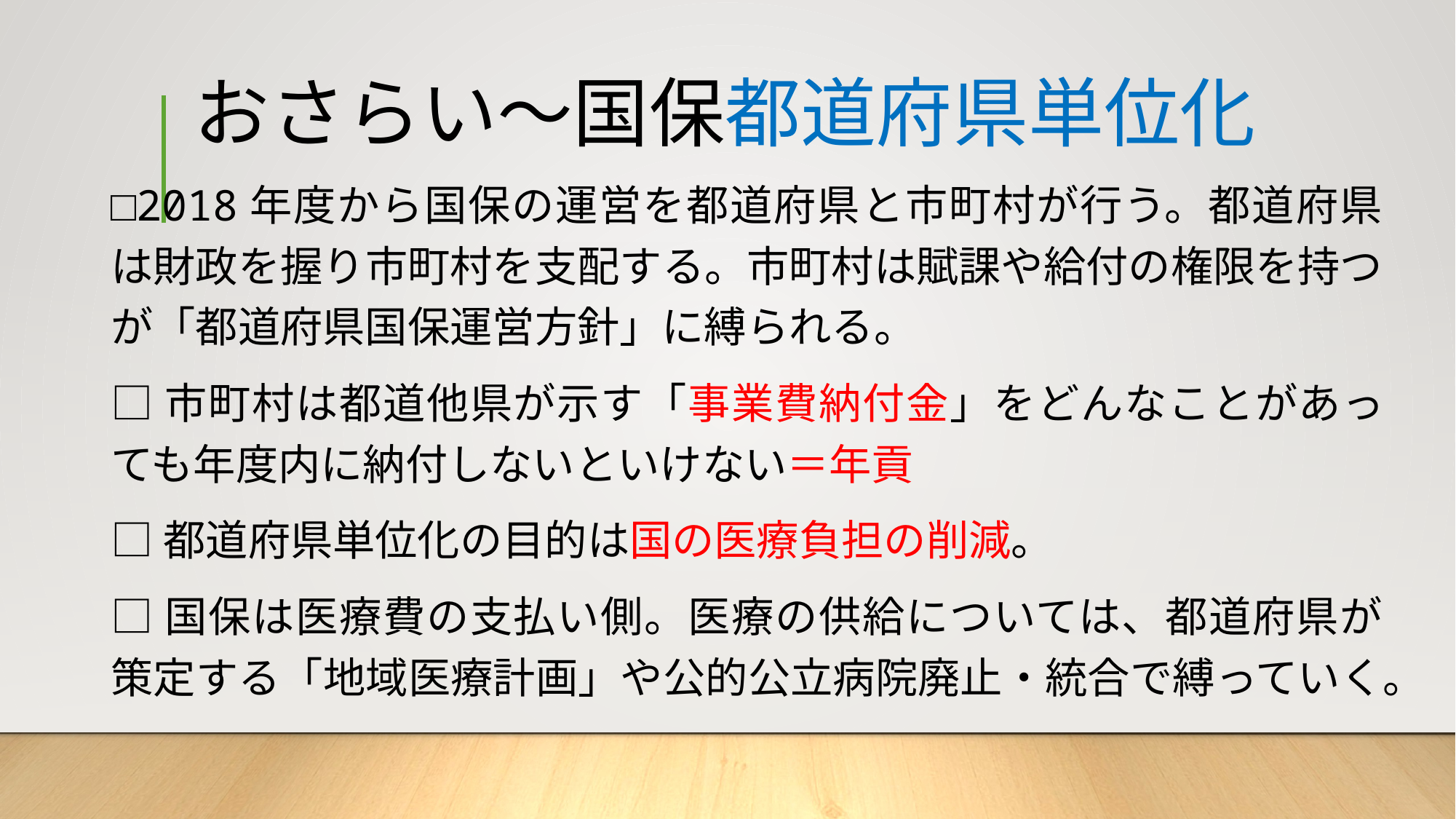

# おさらい～国保都道府県単位化
□2018年度から国保の運営を都道府県と市町村が行う。都道府県は財政を握り市町村を支配する。市町村は賦課や給付の権限を持つが「都道府県国保運営方針」に縛られる。
□市町村は都道他県が示す「事業費納付金」をどんなことがあっても年度内に納付しないといけない＝年貢
□都道府県単位化の目的は国の医療負担の削減。
□国保は医療費の支払い側。医療の供給については、都道府県が策定する「地域医療計画」や公的公立病院廃止・統合で縛っていく。